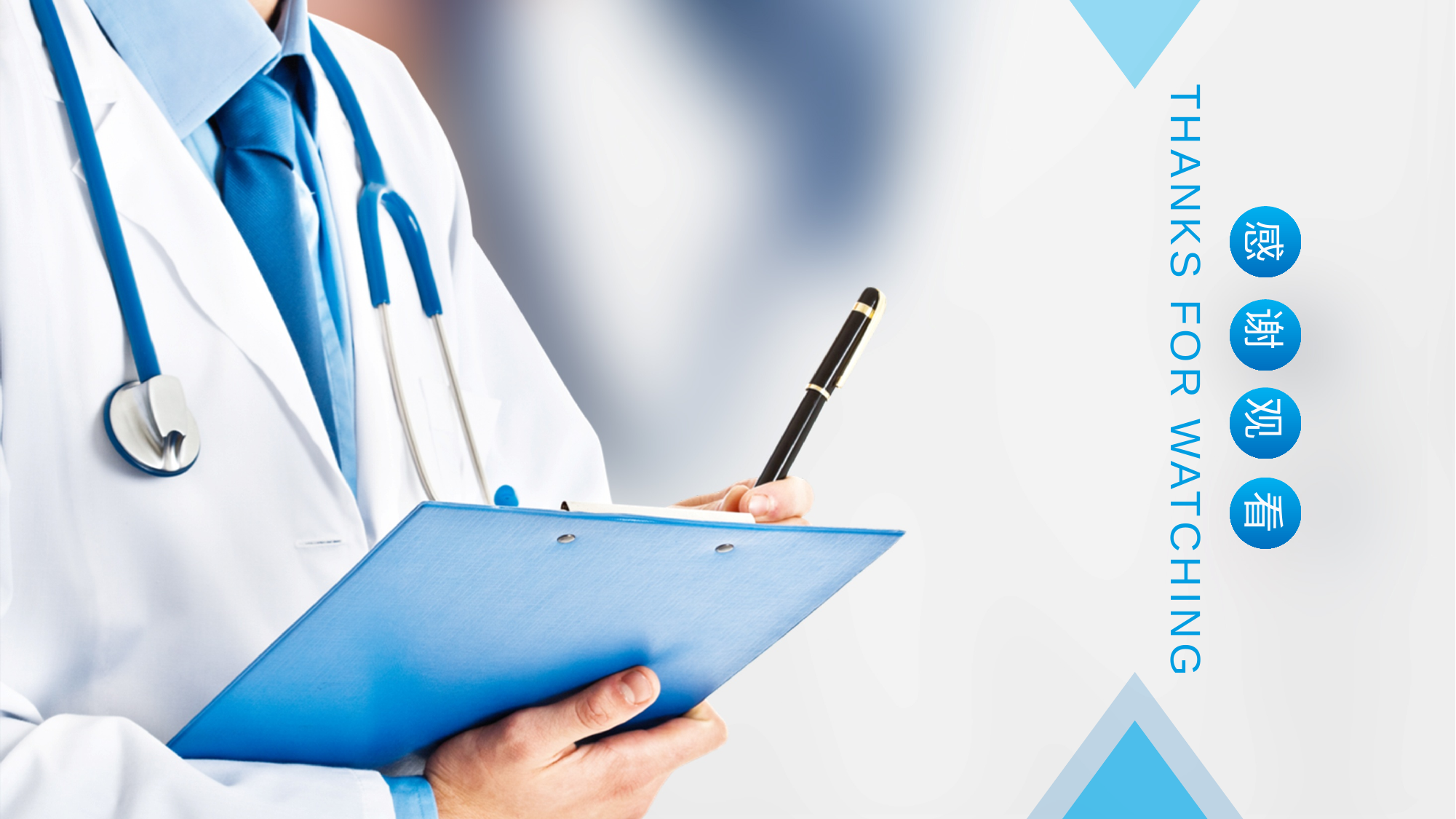

THANKS FOR WATCHING

感
谢

观

看